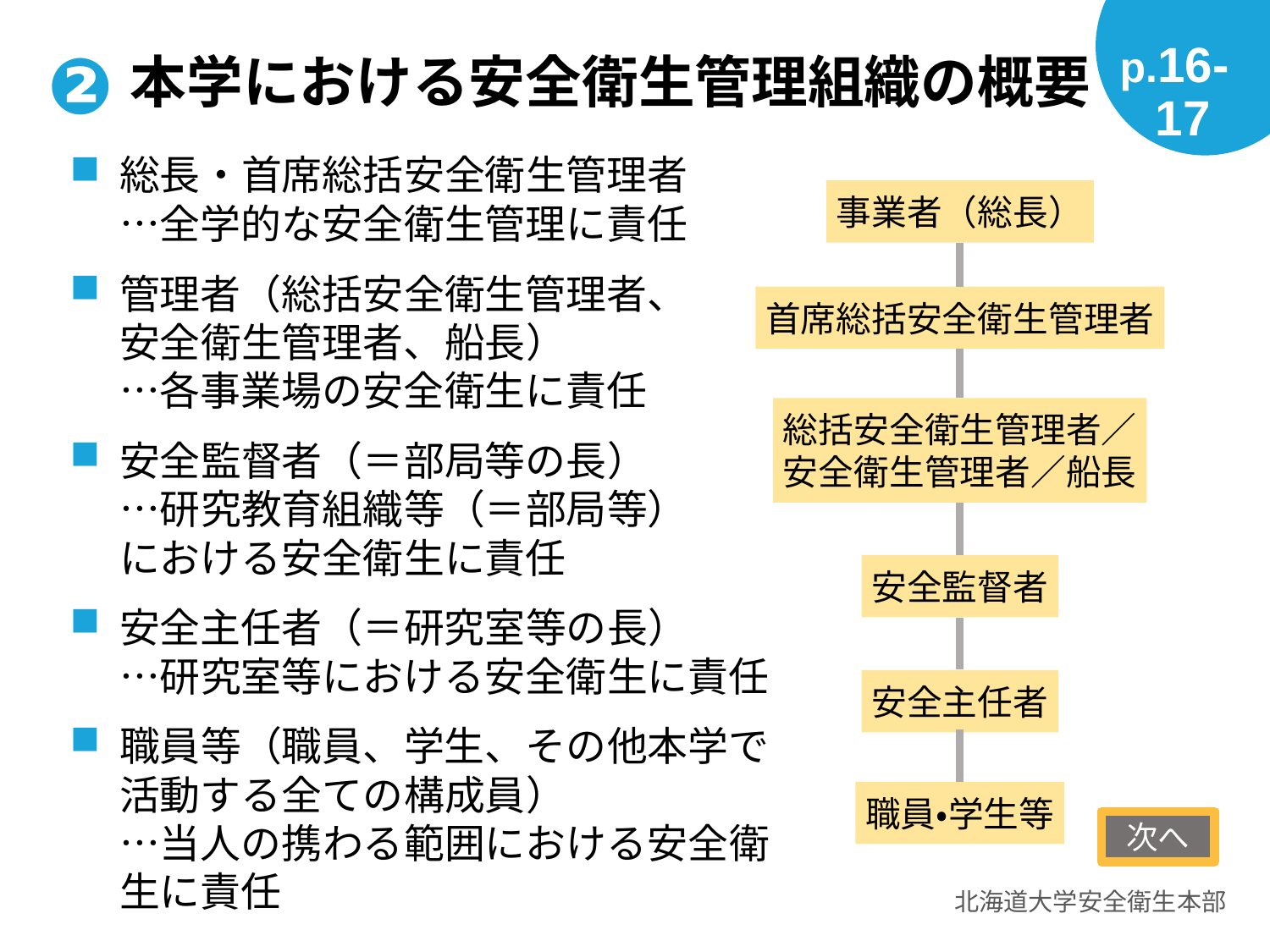

p.16-
   17
❷
# 本学における安全衛生管理組織の概要
総長・首席総括安全衛生管理者
…全学的な安全衛生管理に責任
管理者（総括安全衛生管理者、
安全衛生管理者、船長）
…各事業場の安全衛生に責任
安全監督者（＝部局等の長）
…研究教育組織等（＝部局等）
における安全衛生に責任
安全主任者（＝研究室等の長）
…研究室等における安全衛生に責任
職員等（職員、学生、その他本学で活動する全ての構成員）
…当人の携わる範囲における安全衛生に責任
事業者（総長）
首席総括安全衛生管理者
総括安全衛生管理者／
安全衛生管理者／船長
安全監督者
安全主任者
職員・学生等
次へ